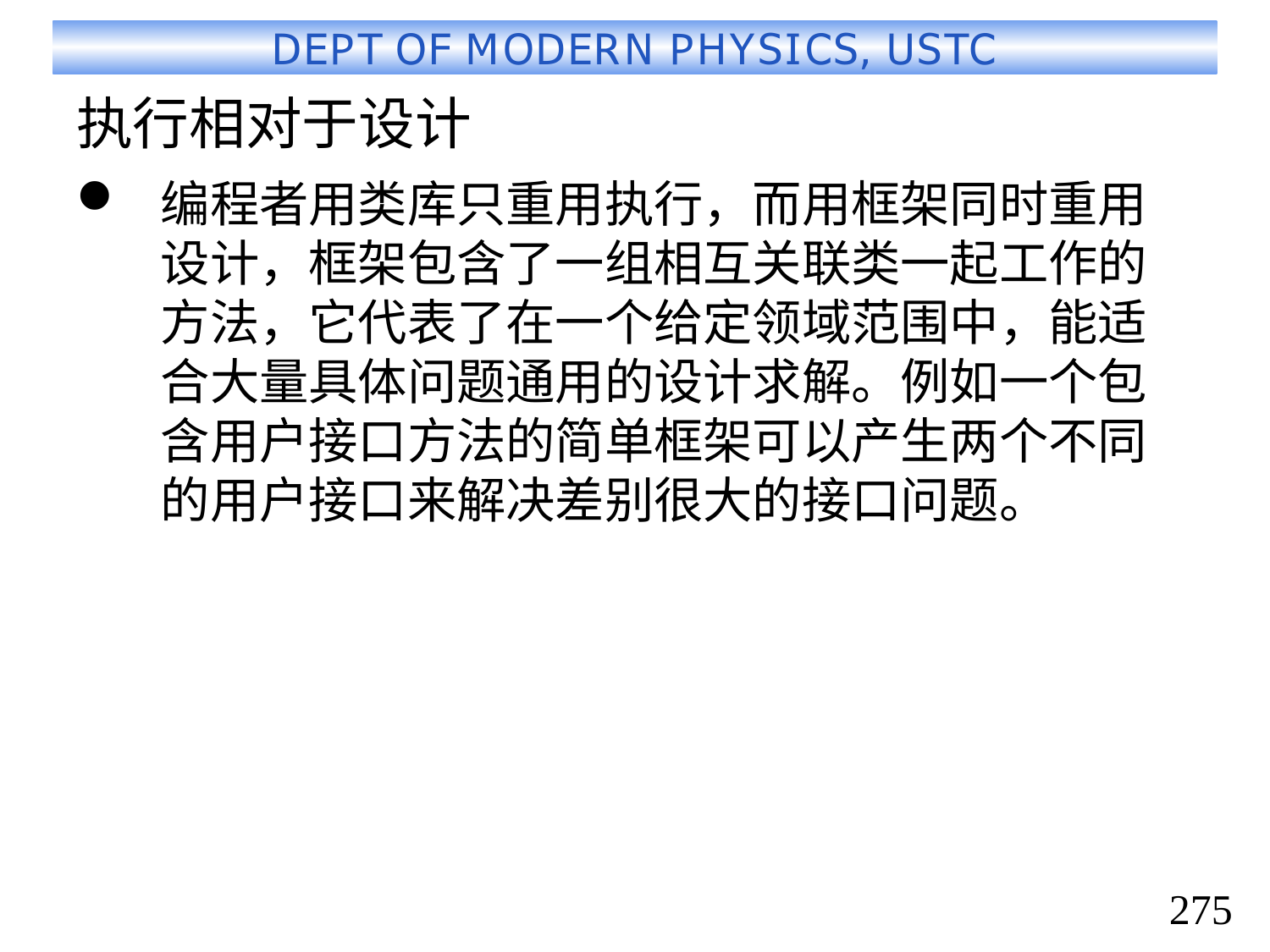

# 执行相对于设计
编程者用类库只重用执行，而用框架同时重用设计，框架包含了一组相互关联类一起工作的方法，它代表了在一个给定领域范围中，能适合大量具体问题通用的设计求解。例如一个包含用户接口方法的简单框架可以产生两个不同的用户接口来解决差别很大的接口问题。